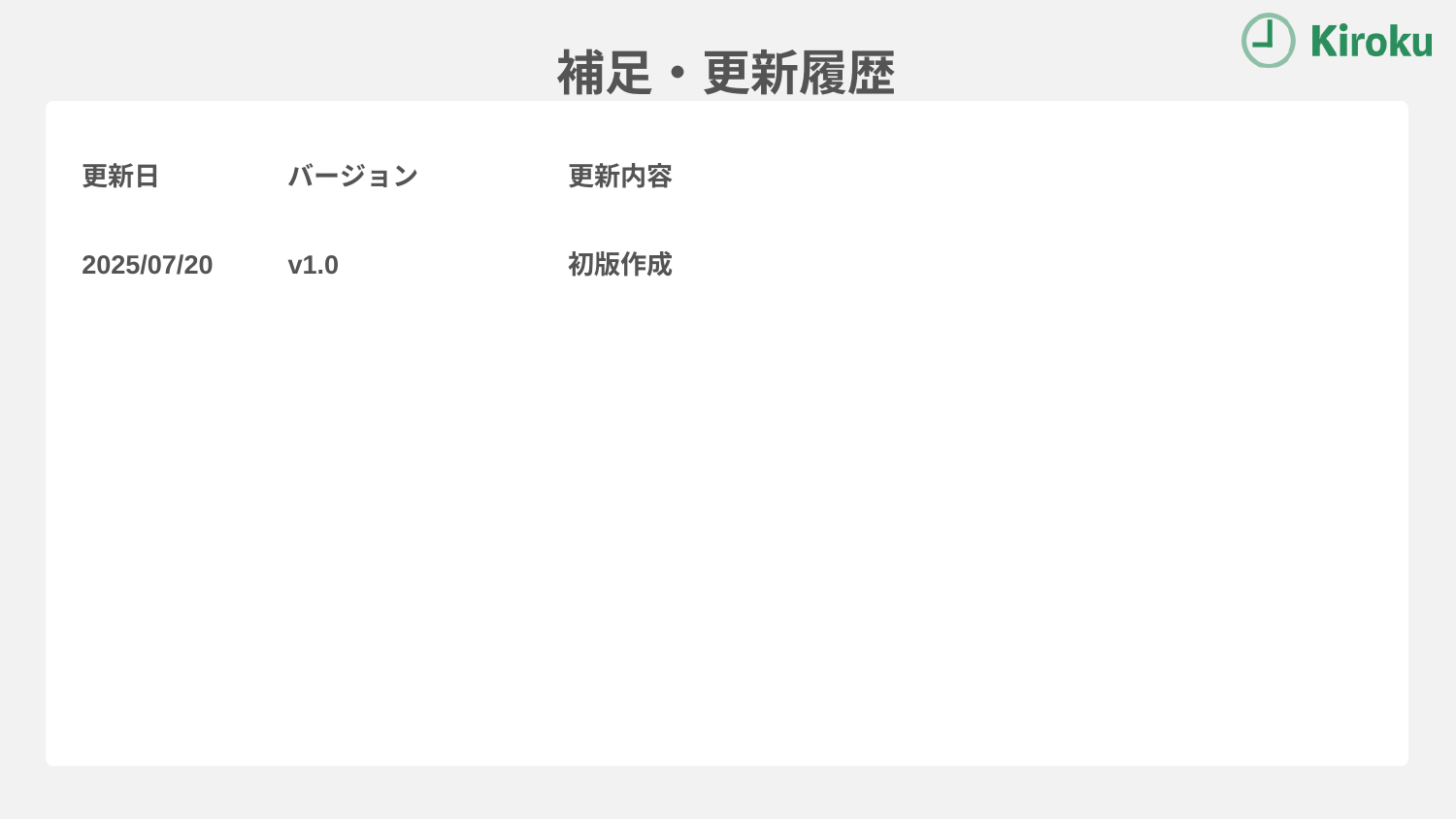

補足・更新履歴

更新日

2025/07/20
バージョン

v1.0
更新内容

初版作成